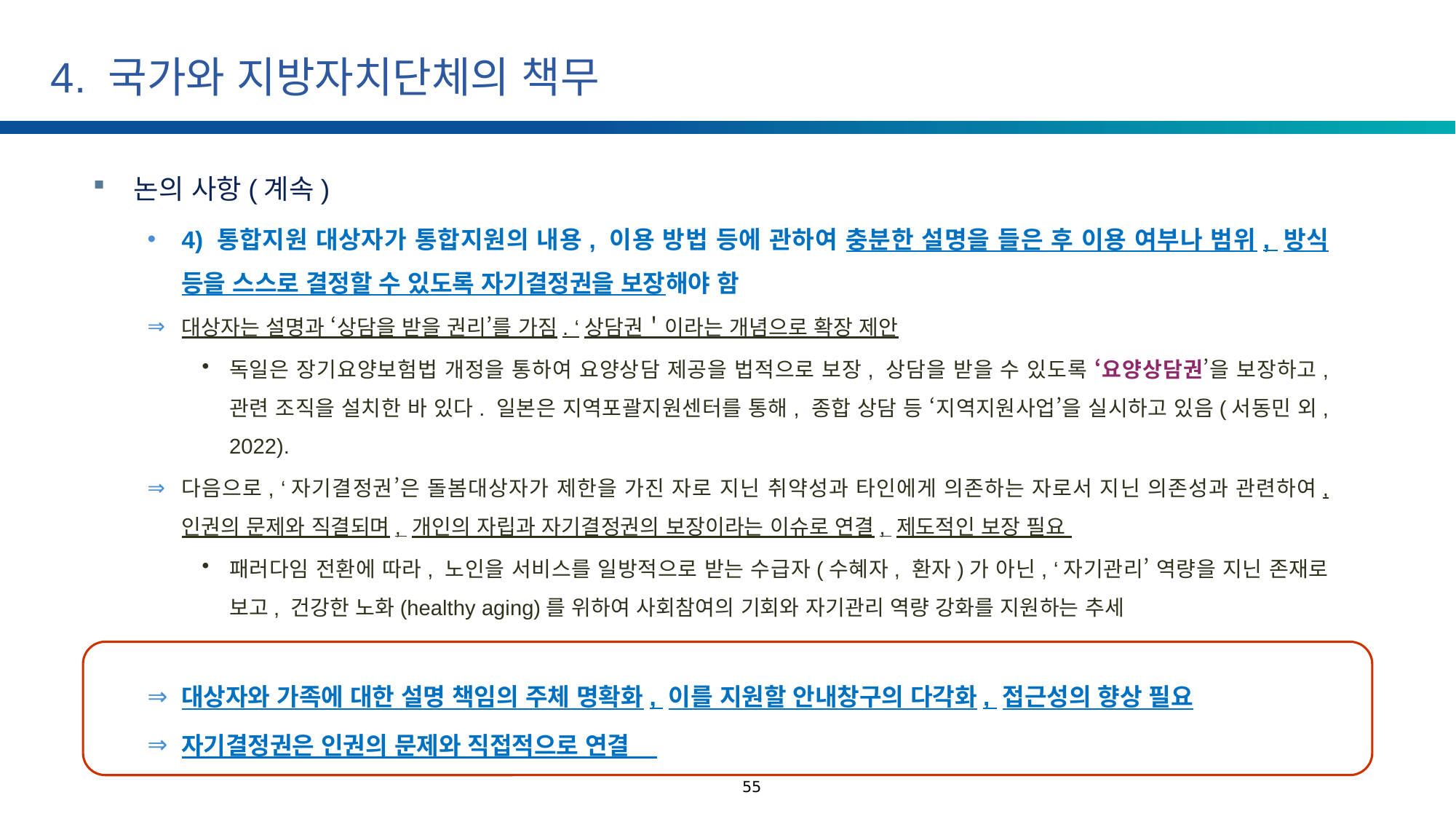

# 4. 국가와 지방자치단체의 책무
논의 사항(계속)
4) 통합지원 대상자가 통합지원의 내용, 이용 방법 등에 관하여 충분한 설명을 들은 후 이용 여부나 범위, 방식 등을 스스로 결정할 수 있도록 자기결정권을 보장해야 함
대상자는 설명과 ‘상담을 받을 권리’를 가짐. ‘상담권＇이라는 개념으로 확장 제안
독일은 장기요양보험법 개정을 통하여 요양상담 제공을 법적으로 보장, 상담을 받을 수 있도록 ‘요양상담권’을 보장하고, 관련 조직을 설치한 바 있다. 일본은 지역포괄지원센터를 통해, 종합 상담 등 ‘지역지원사업’을 실시하고 있음(서동민 외, 2022).
다음으로, ‘자기결정권’은 돌봄대상자가 제한을 가진 자로 지닌 취약성과 타인에게 의존하는 자로서 지닌 의존성과 관련하여, 인권의 문제와 직결되며, 개인의 자립과 자기결정권의 보장이라는 이슈로 연결, 제도적인 보장 필요
패러다임 전환에 따라, 노인을 서비스를 일방적으로 받는 수급자(수혜자, 환자)가 아닌, ‘자기관리’ 역량을 지닌 존재로 보고, 건강한 노화(healthy aging)를 위하여 사회참여의 기회와 자기관리 역량 강화를 지원하는 추세

대상자와 가족에 대한 설명 책임의 주체 명확화, 이를 지원할 안내창구의 다각화, 접근성의 향상 필요
자기결정권은 인권의 문제와 직접적으로 연결

55